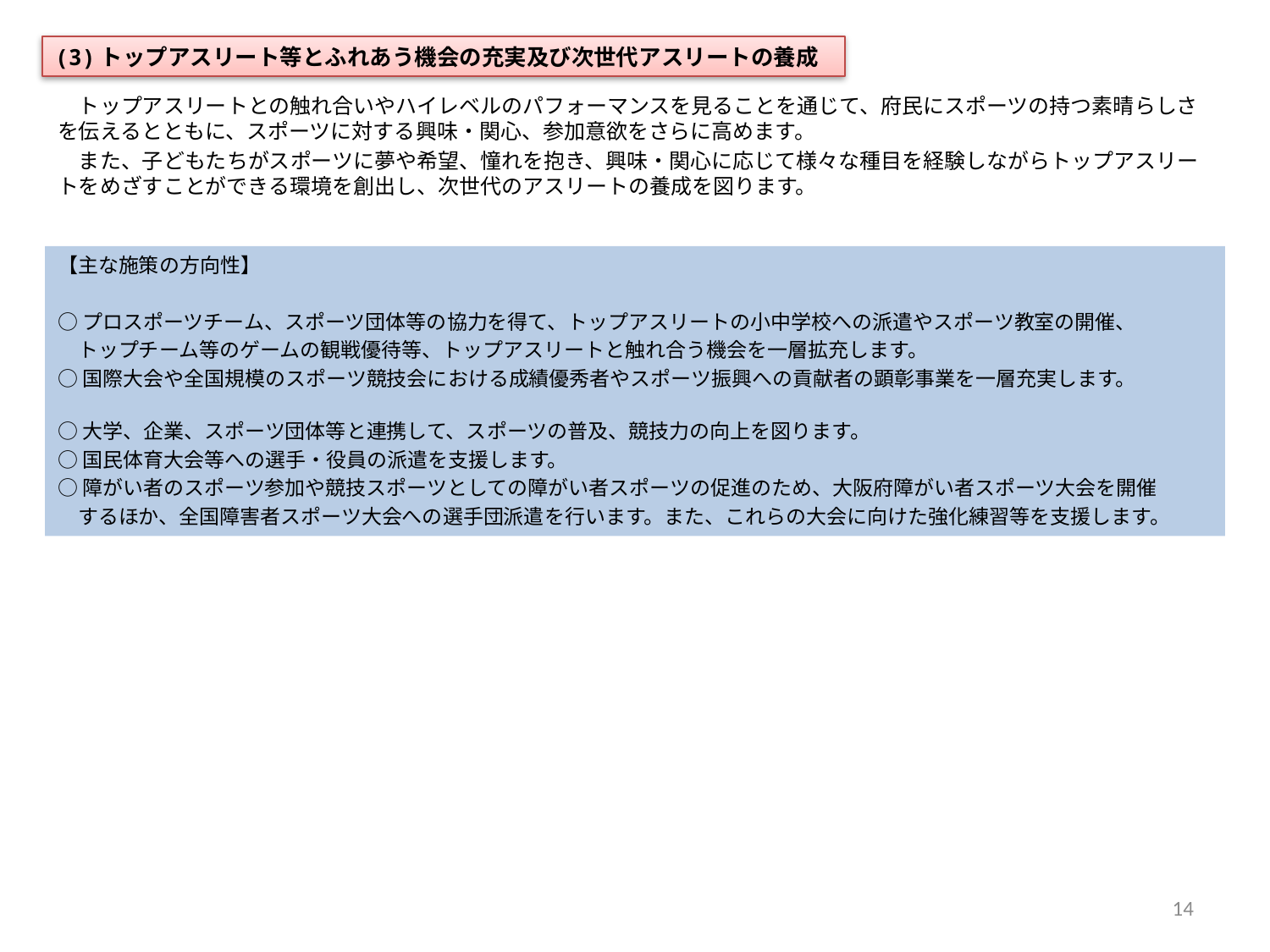

# (3)トップアスリート等とふれあう機会の充実及び次世代アスリートの養成
　トップアスリートとの触れ合いやハイレベルのパフォーマンスを見ることを通じて、府民にスポーツの持つ素晴らしさを伝えるとともに、スポーツに対する興味・関心、参加意欲をさらに高めます。
　また、子どもたちがスポーツに夢や希望、憧れを抱き、興味・関心に応じて様々な種目を経験しながらトップアスリートをめざすことができる環境を創出し、次世代のアスリートの養成を図ります。
【主な施策の方向性】

○プロスポーツチーム、スポーツ団体等の協力を得て、トップアスリートの小中学校への派遣やスポーツ教室の開催、
　トップチーム等のゲームの観戦優待等、トップアスリートと触れ合う機会を一層拡充します。
○国際大会や全国規模のスポーツ競技会における成績優秀者やスポーツ振興への貢献者の顕彰事業を一層充実します。
○大学、企業、スポーツ団体等と連携して、スポーツの普及、競技力の向上を図ります。
○国民体育大会等への選手・役員の派遣を支援します。
○障がい者のスポーツ参加や競技スポーツとしての障がい者スポーツの促進のため、大阪府障がい者スポーツ大会を開催
　するほか、全国障害者スポーツ大会への選手団派遣を行います。また、これらの大会に向けた強化練習等を支援します。
14